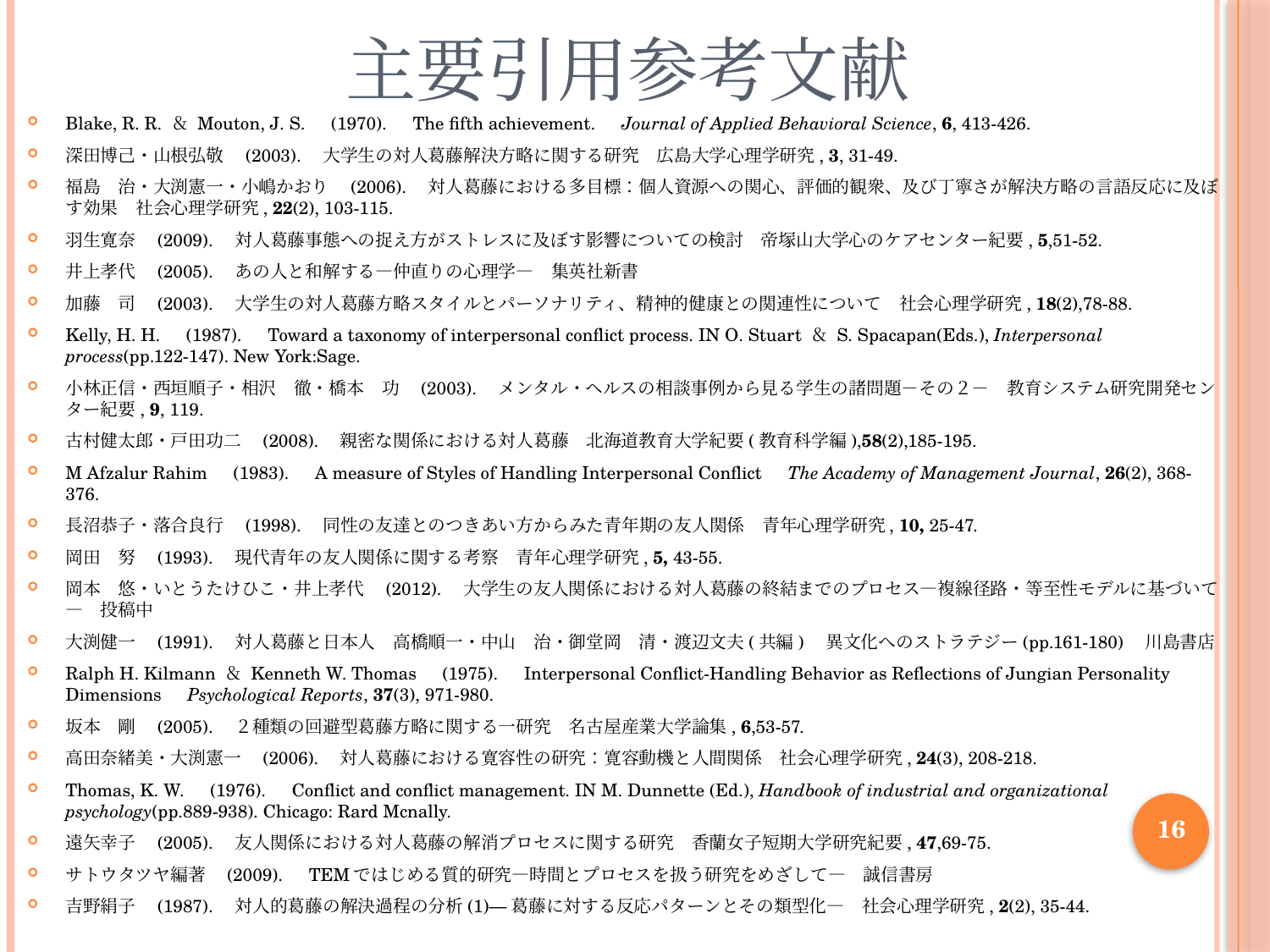

# 主要引用参考文献
Blake, R. R. ＆ Mouton, J. S.　(1970).　The fifth achievement.　Journal of Applied Behavioral Science, 6, 413-426.
深田博己・山根弘敬　(2003).　大学生の対人葛藤解決方略に関する研究　広島大学心理学研究, 3, 31-49.
福島　治・大渕憲一・小嶋かおり　(2006).　対人葛藤における多目標：個人資源への関心、評価的観衆、及び丁寧さが解決方略の言語反応に及ぼす効果　社会心理学研究, 22(2), 103-115.
羽生寛奈　(2009).　対人葛藤事態への捉え方がストレスに及ぼす影響についての検討　帝塚山大学心のケアセンター紀要, 5,51-52.
井上孝代　(2005).　あの人と和解する―仲直りの心理学―　集英社新書
加藤　司　(2003).　大学生の対人葛藤方略スタイルとパーソナリティ、精神的健康との関連性について　社会心理学研究, 18(2),78-88.
Kelly, H. H.　(1987).　Toward a taxonomy of interpersonal conflict process. IN O. Stuart ＆ S. Spacapan(Eds.), Interpersonal process(pp.122-147). New York:Sage.
小林正信・西垣順子・相沢　徹・橋本　功　(2003).　メンタル・ヘルスの相談事例から見る学生の諸問題－その２－　教育システム研究開発センター紀要, 9, 119.
古村健太郎・戸田功二　(2008).　親密な関係における対人葛藤　北海道教育大学紀要(教育科学編),58(2),185-195.
M Afzalur Rahim　(1983).　A measure of Styles of Handling Interpersonal Conflict　The Academy of Management Journal, 26(2), 368-376.
長沼恭子・落合良行　(1998).　同性の友達とのつきあい方からみた青年期の友人関係　青年心理学研究, 10, 25-47.
岡田　努　(1993).　現代青年の友人関係に関する考察　青年心理学研究, 5, 43-55.
岡本　悠・いとうたけひこ・井上孝代　(2012).　大学生の友人関係における対人葛藤の終結までのプロセス―複線径路・等至性モデルに基づいて―　投稿中
大渕健一　(1991).　対人葛藤と日本人　高橋順一・中山　治・御堂岡　清・渡辺文夫(共編)　異文化へのストラテジー(pp.161-180)　川島書店
Ralph H. Kilmann ＆ Kenneth W. Thomas　(1975).　Interpersonal Conflict-Handling Behavior as Reflections of Jungian Personality Dimensions　Psychological Reports, 37(3), 971-980.
坂本　剛　(2005).　２種類の回避型葛藤方略に関する一研究　名古屋産業大学論集, 6,53-57.
高田奈緒美・大渕憲一　(2006).　対人葛藤における寛容性の研究：寛容動機と人間関係　社会心理学研究, 24(3), 208-218.
Thomas, K. W.　(1976).　Conflict and conflict management. IN M. Dunnette (Ed.), Handbook of industrial and organizational psychology(pp.889-938). Chicago: Rard Mcnally.
遠矢幸子　(2005).　友人関係における対人葛藤の解消プロセスに関する研究　香蘭女子短期大学研究紀要, 47,69-75.
サトウタツヤ編著　(2009).　TEMではじめる質的研究―時間とプロセスを扱う研究をめざして―　誠信書房
吉野絹子　(1987).　対人的葛藤の解決過程の分析(1)―葛藤に対する反応パターンとその類型化―　社会心理学研究, 2(2), 35-44.

16